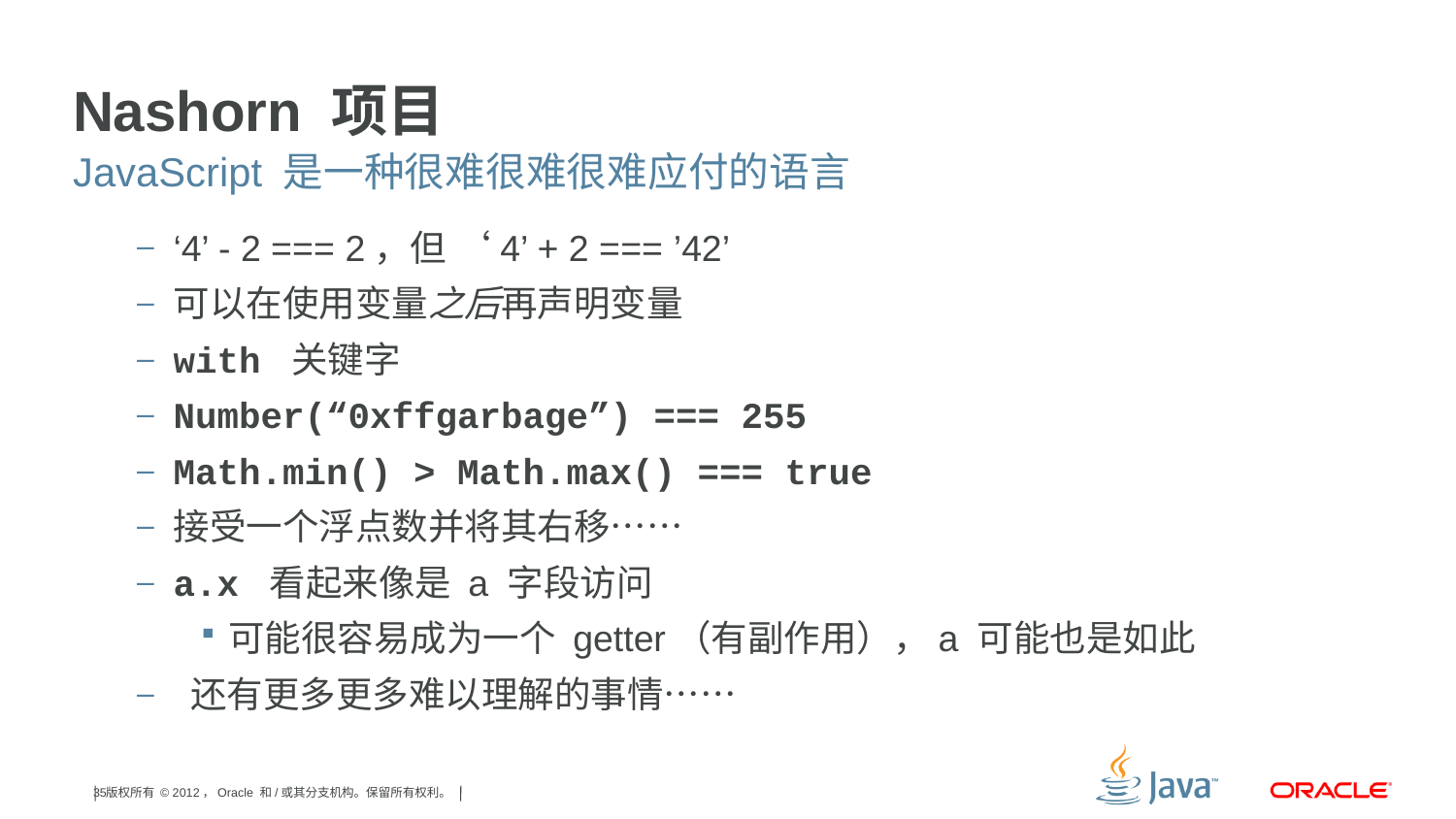

# Nashorn 项目
JavaScript 是一种很难很难很难应付的语言
‘4’ - 2 === 2，但 ‘4’ + 2 === ’42’
可以在使用变量之后再声明变量
with 关键字
Number(“0xffgarbage”) === 255
Math.min() > Math.max() === true
接受一个浮点数并将其右移……
a.x 看起来像是 a 字段访问
可能很容易成为一个 getter（有副作用），a 可能也是如此
 还有更多更多难以理解的事情……